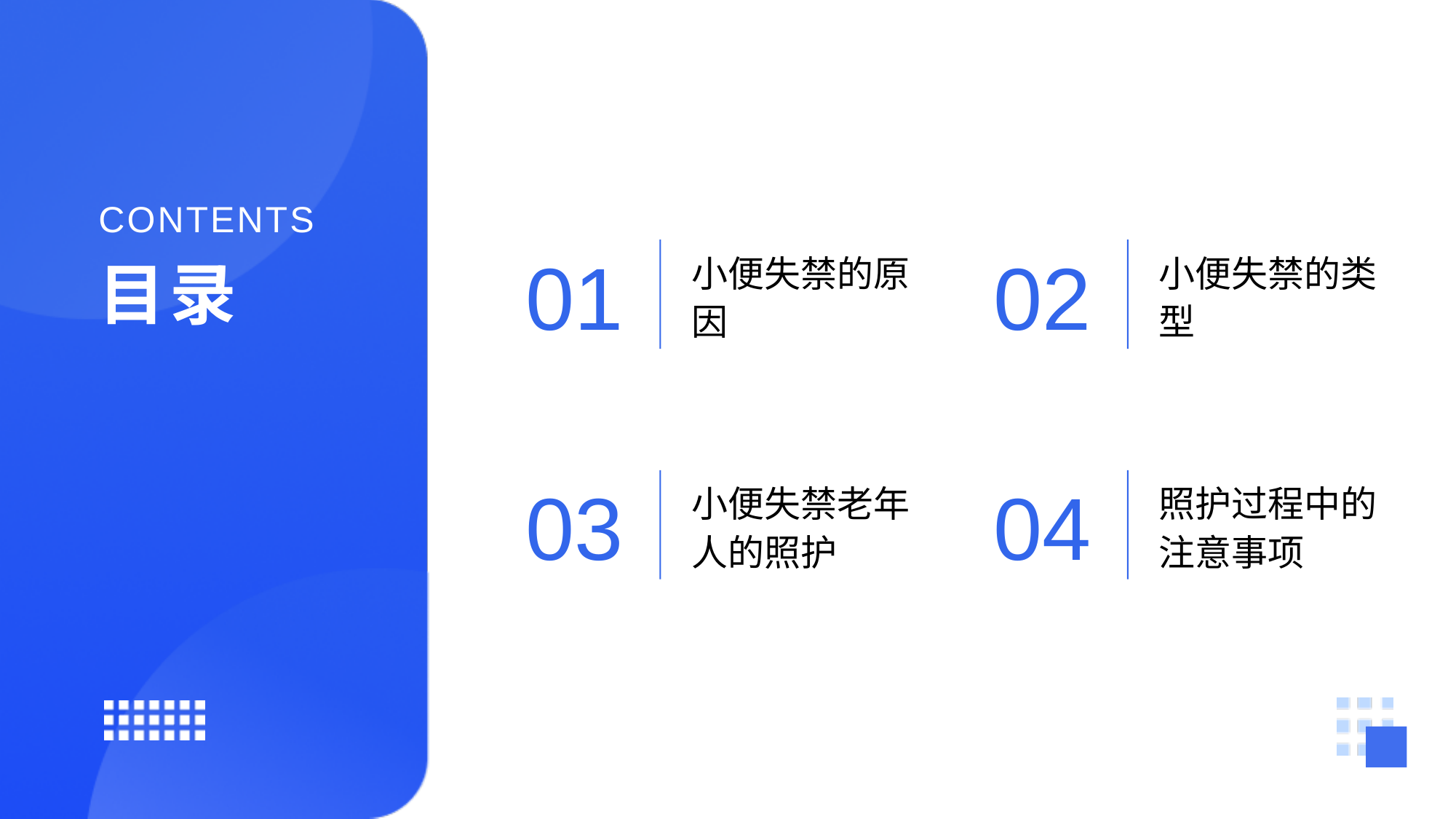

CONTENTS
01
02

小便失禁的原因

小便失禁的类型
03
04

小便失禁老年人的照护

照护过程中的注意事项
目录